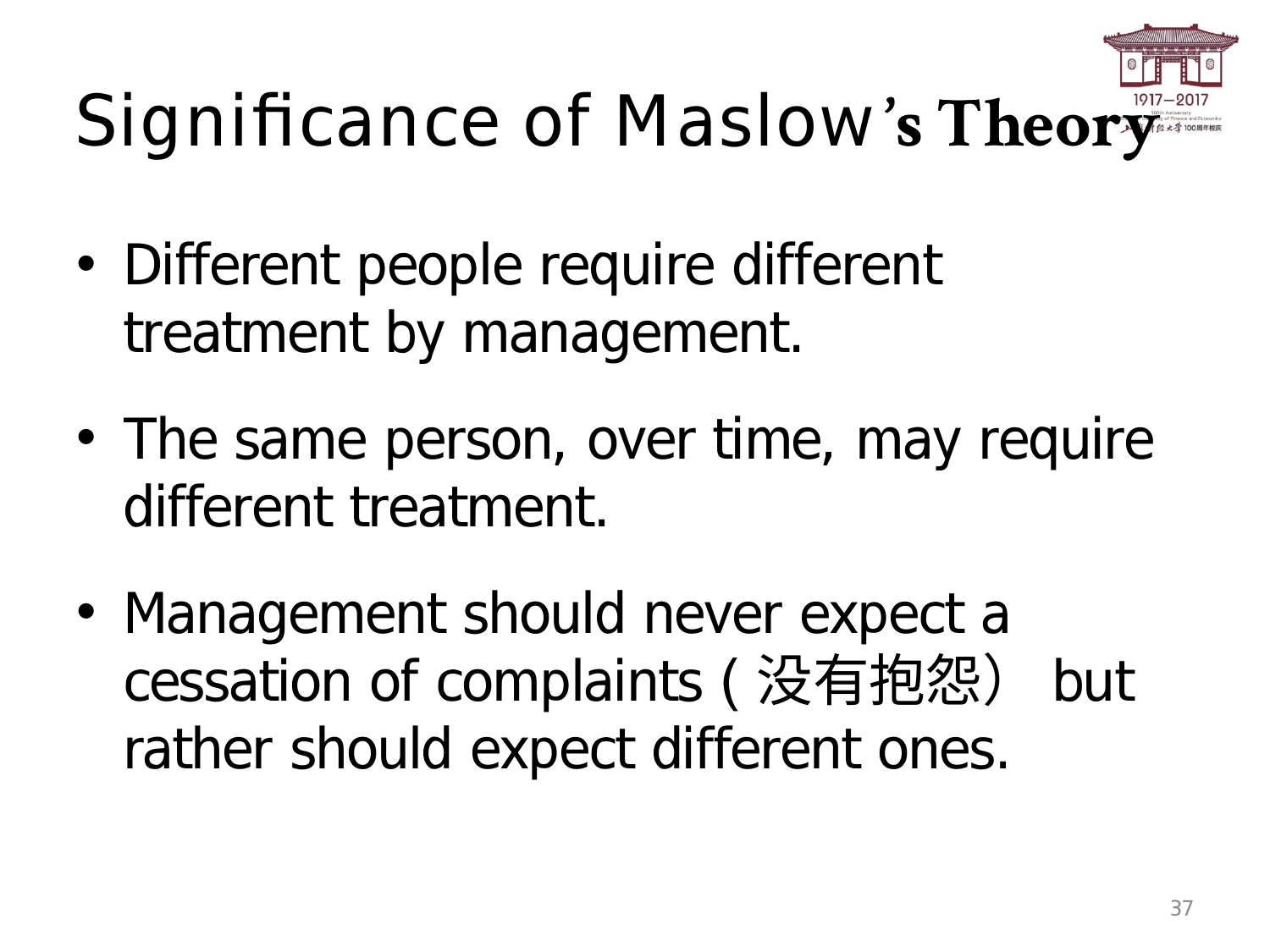

# Significance of Maslow’s Theory
Different people require different treatment by management.
The same person, over time, may require different treatment.
Management should never expect a cessation of complaints (没有抱怨）but rather should expect different ones.
37